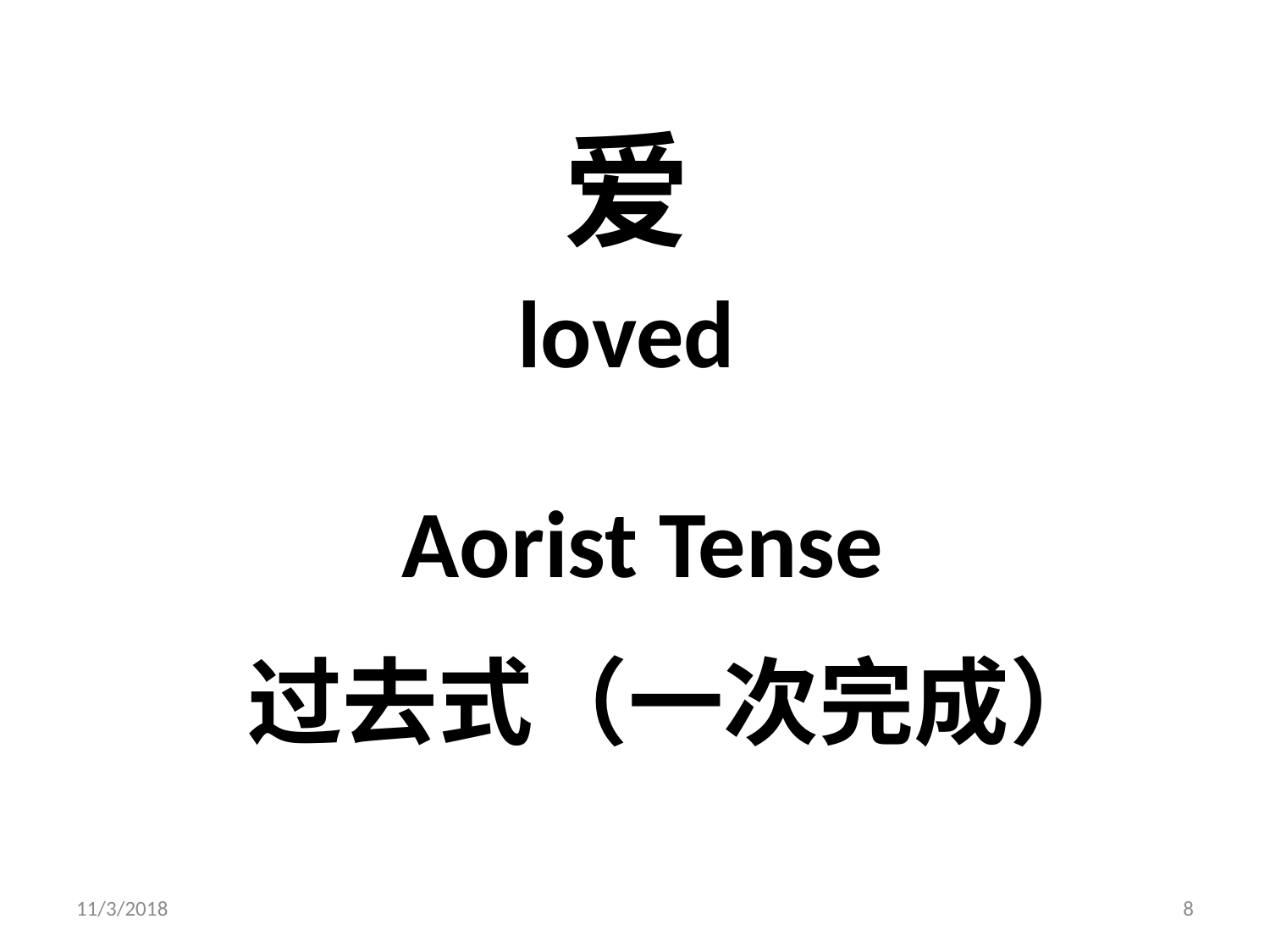

# 爱
loved
Aorist Tense
过去式（一次完成）
11/3/2018
8